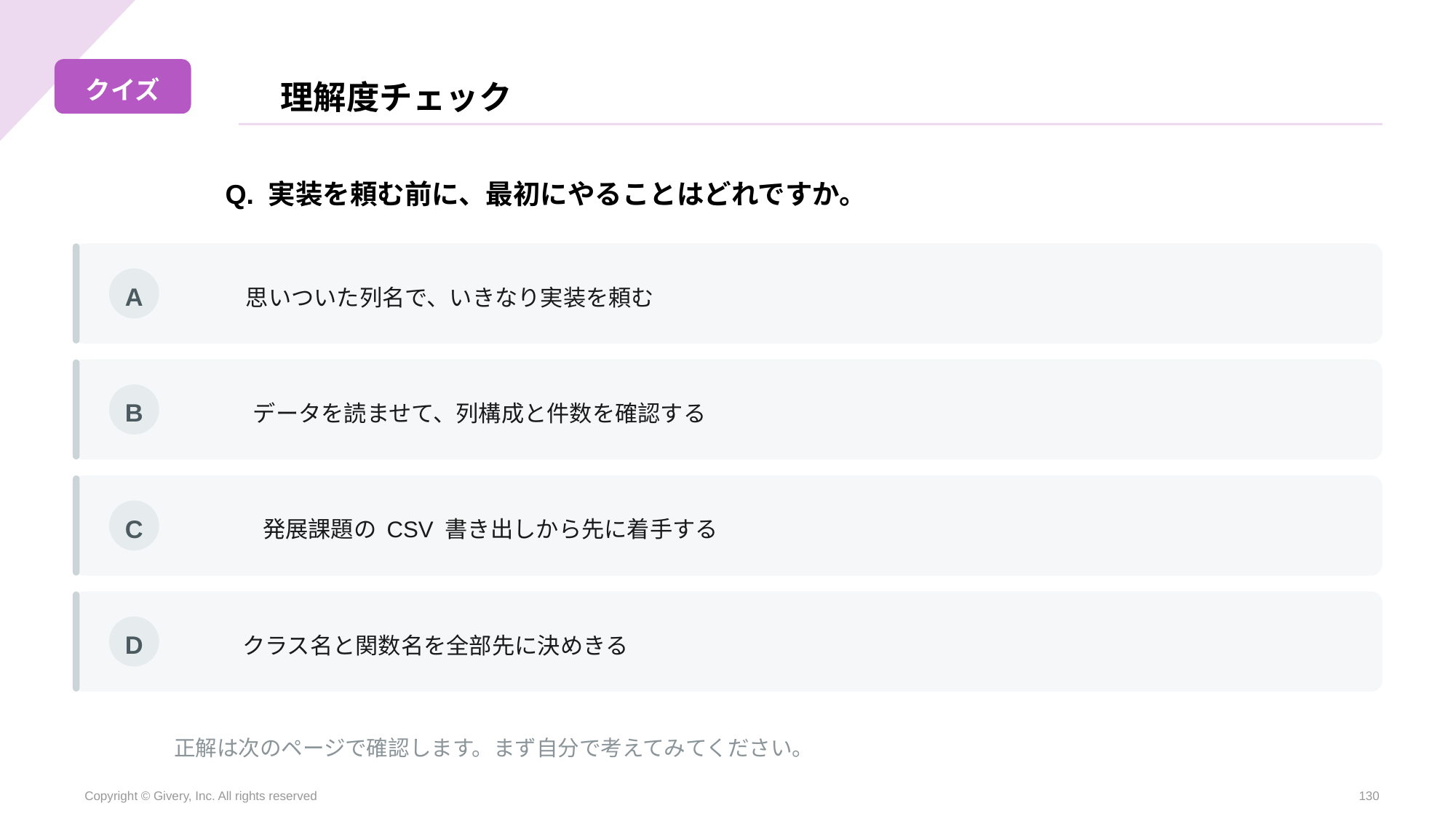

クイズ
理解度チェック

Q. 実装を頼む前に、最初にやることはどれですか。

A
思いついた列名で、いきなり実装を頼む

B
データを読ませて、列構成と件数を確認する

C
発展課題の CSV 書き出しから先に着手する

D
クラス名と関数名を全部先に決めきる
正解は次のページで確認します。まず自分で考えてみてください。
Copyright © Givery, Inc. All rights reserved
130